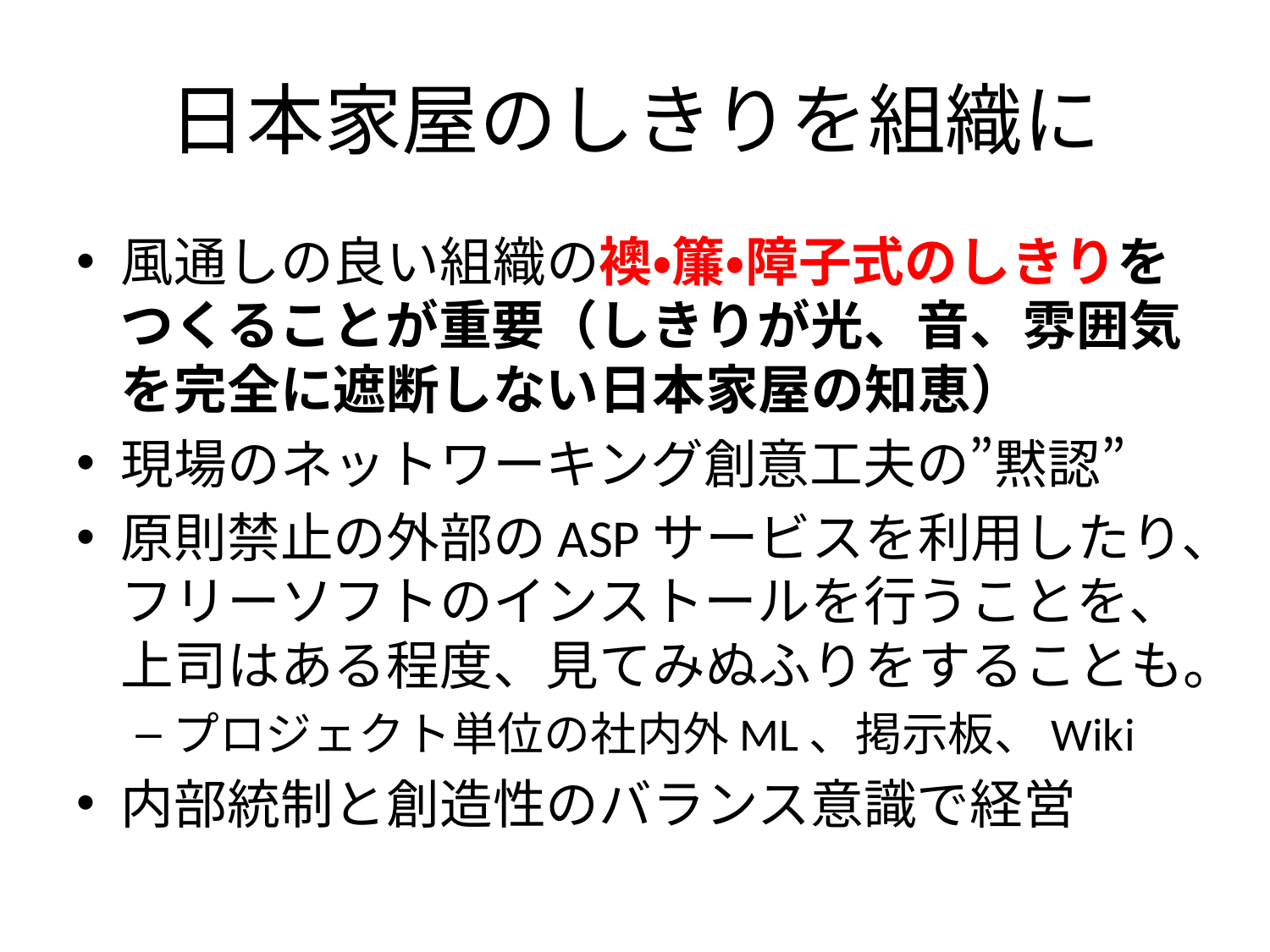

# 日本家屋のしきりを組織に
風通しの良い組織の襖・簾・障子式のしきりをつくることが重要（しきりが光、音、雰囲気を完全に遮断しない日本家屋の知恵）
現場のネットワーキング創意工夫の”黙認”
原則禁止の外部のASPサービスを利用したり、フリーソフトのインストールを行うことを、上司はある程度、見てみぬふりをすることも。
プロジェクト単位の社内外ML、掲示板、Wiki
内部統制と創造性のバランス意識で経営